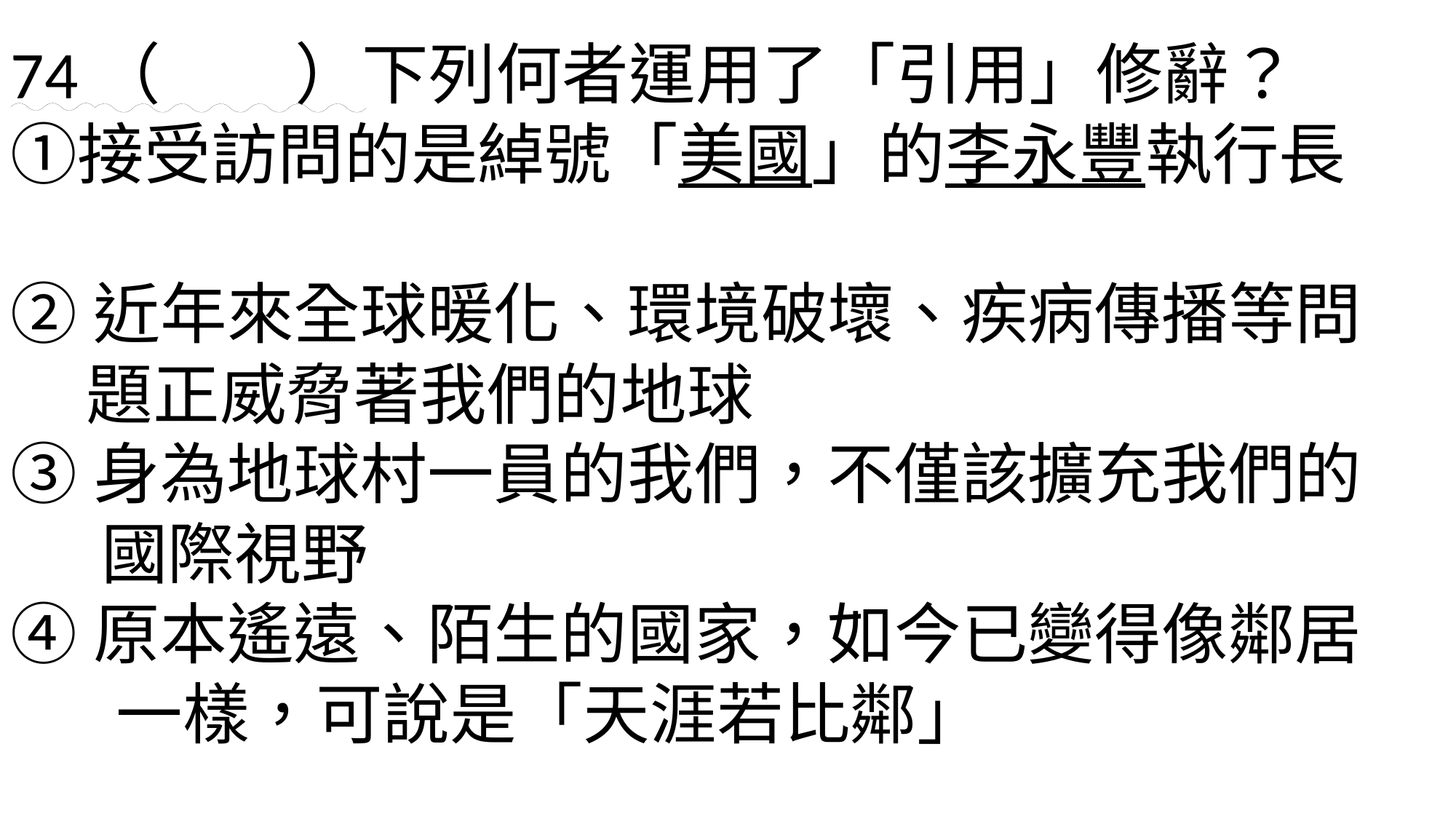

74（         ）下列何者運用了「引用」修辭？　
①接受訪問的是綽號「美國」的李永豐執行長
②近年來全球暖化、環境破壞、疾病傳播等問
    題正威脅著我們的地球
③身為地球村一員的我們，不僅該擴充我們的
     國際視野
④原本遙遠、陌生的國家，如今已變得像鄰居
      一樣，可說是「天涯若比鄰」